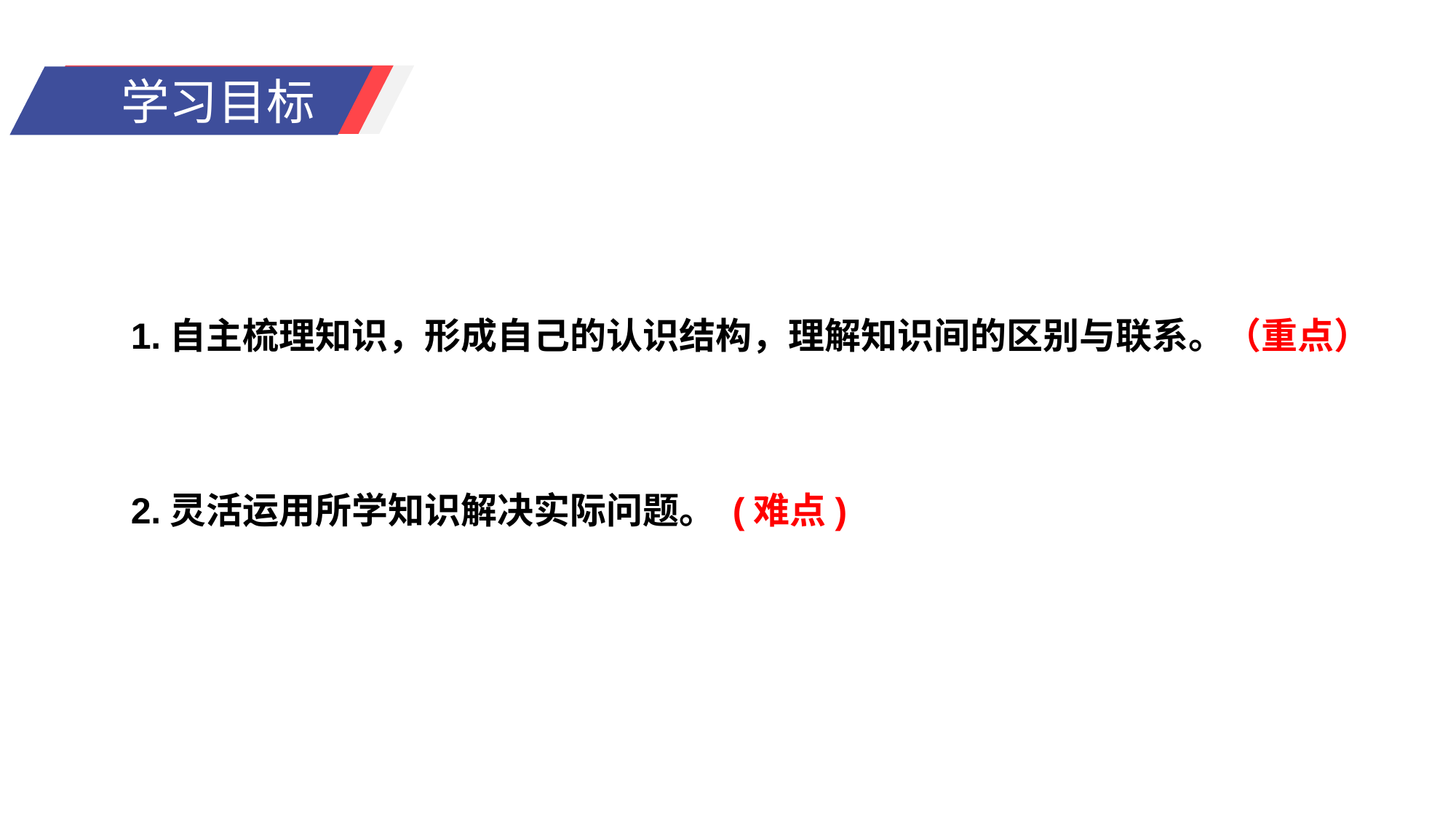

1.自主梳理知识，形成自己的认识结构，理解知识间的区别与联系。（重点）

2.灵活运用所学知识解决实际问题。 (难点)